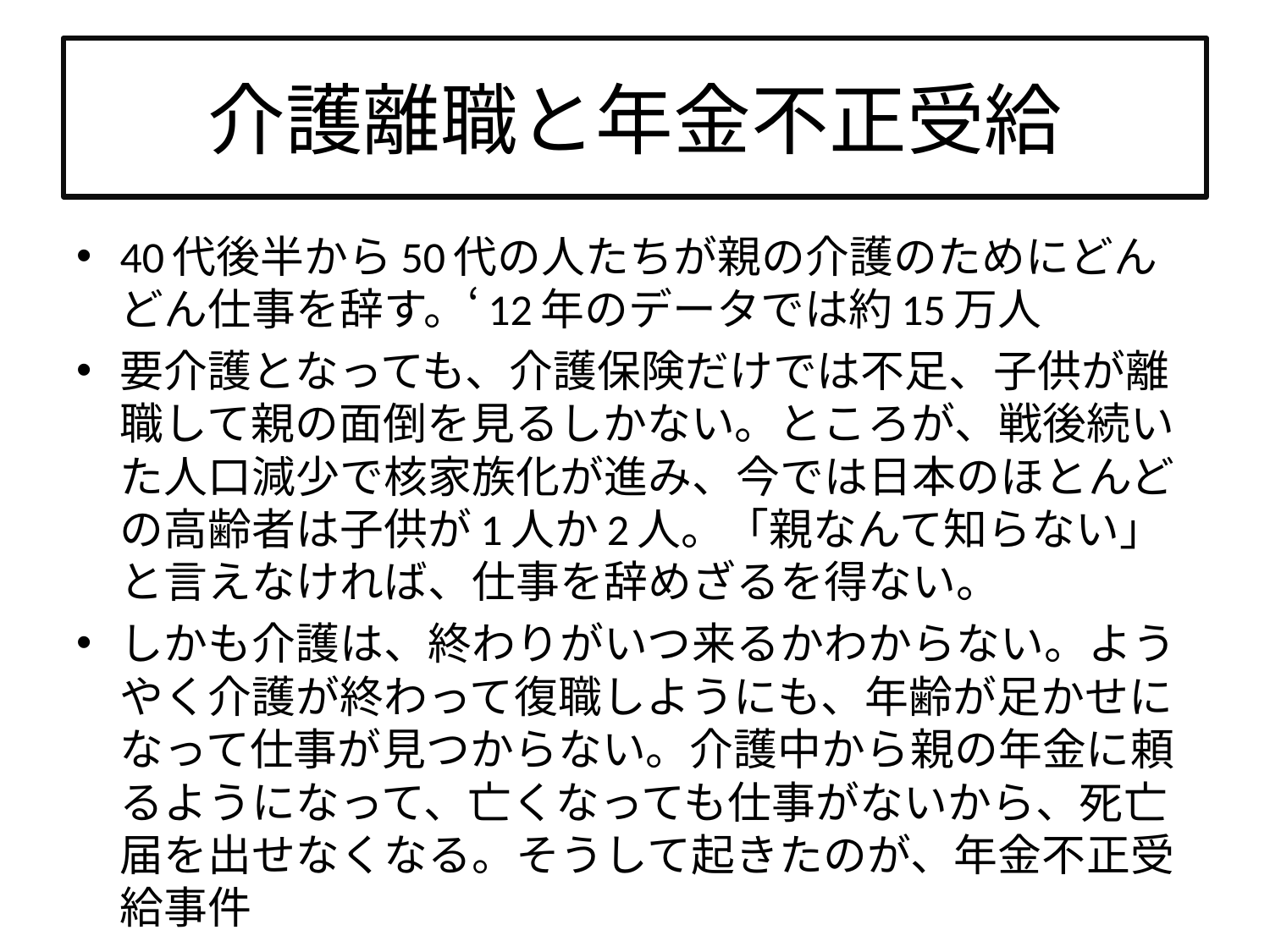

# 介護離職と年金不正受給
40代後半から50代の人たちが親の介護のためにどんどん仕事を辞す。‘12年のデータでは約15万人
要介護となっても、介護保険だけでは不足、子供が離職して親の面倒を見るしかない。ところが、戦後続いた人口減少で核家族化が進み、今では日本のほとんどの高齢者は子供が1人か2人。「親なんて知らない」と言えなければ、仕事を辞めざるを得ない。
しかも介護は、終わりがいつ来るかわからない。ようやく介護が終わって復職しようにも、年齢が足かせになって仕事が見つからない。介護中から親の年金に頼るようになって、亡くなっても仕事がないから、死亡届を出せなくなる。そうして起きたのが、年金不正受給事件